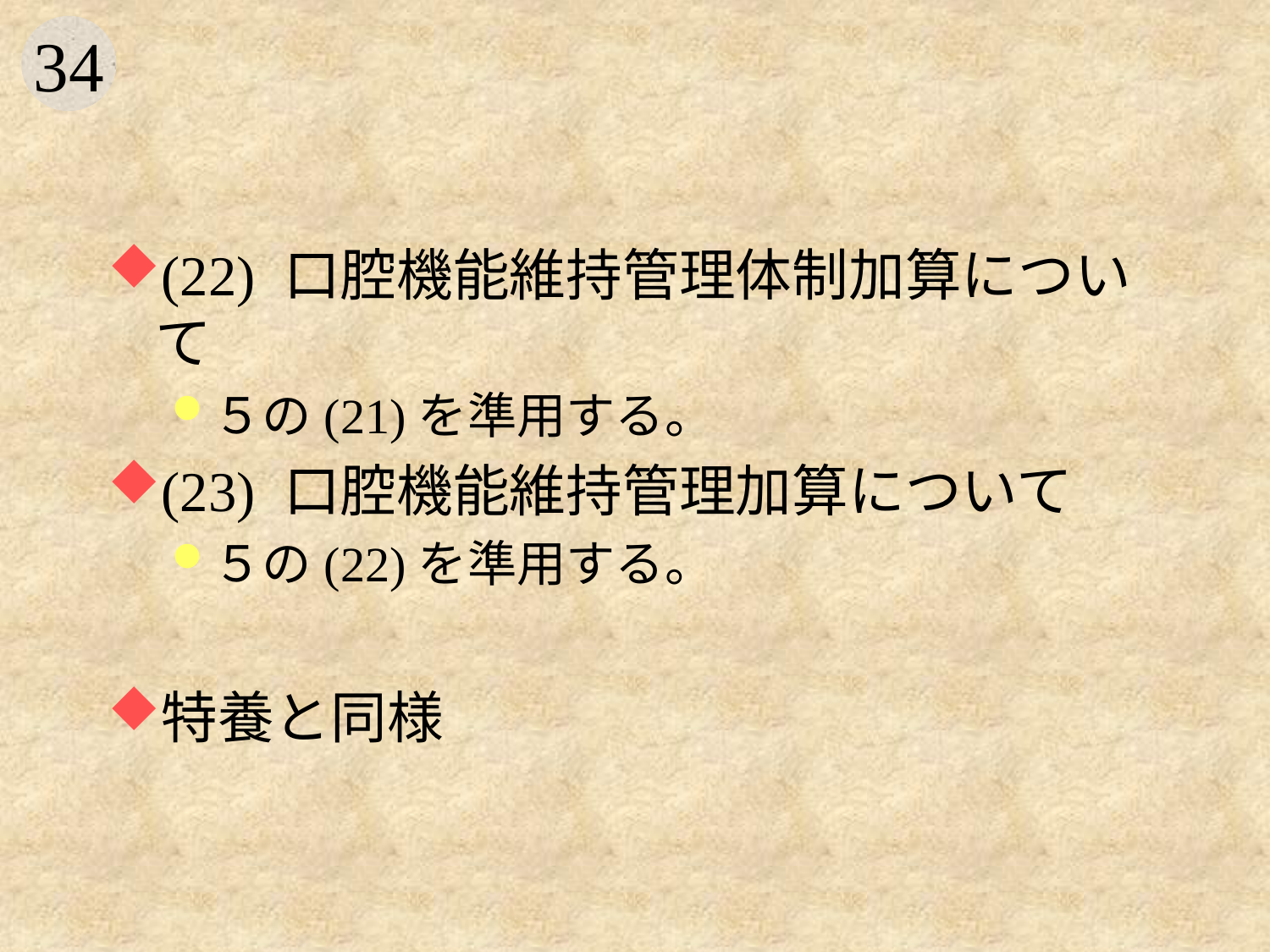

#
(22) 口腔機能維持管理体制加算について
５の(21)を準用する。
(23) 口腔機能維持管理加算について
５の(22)を準用する。

特養と同様